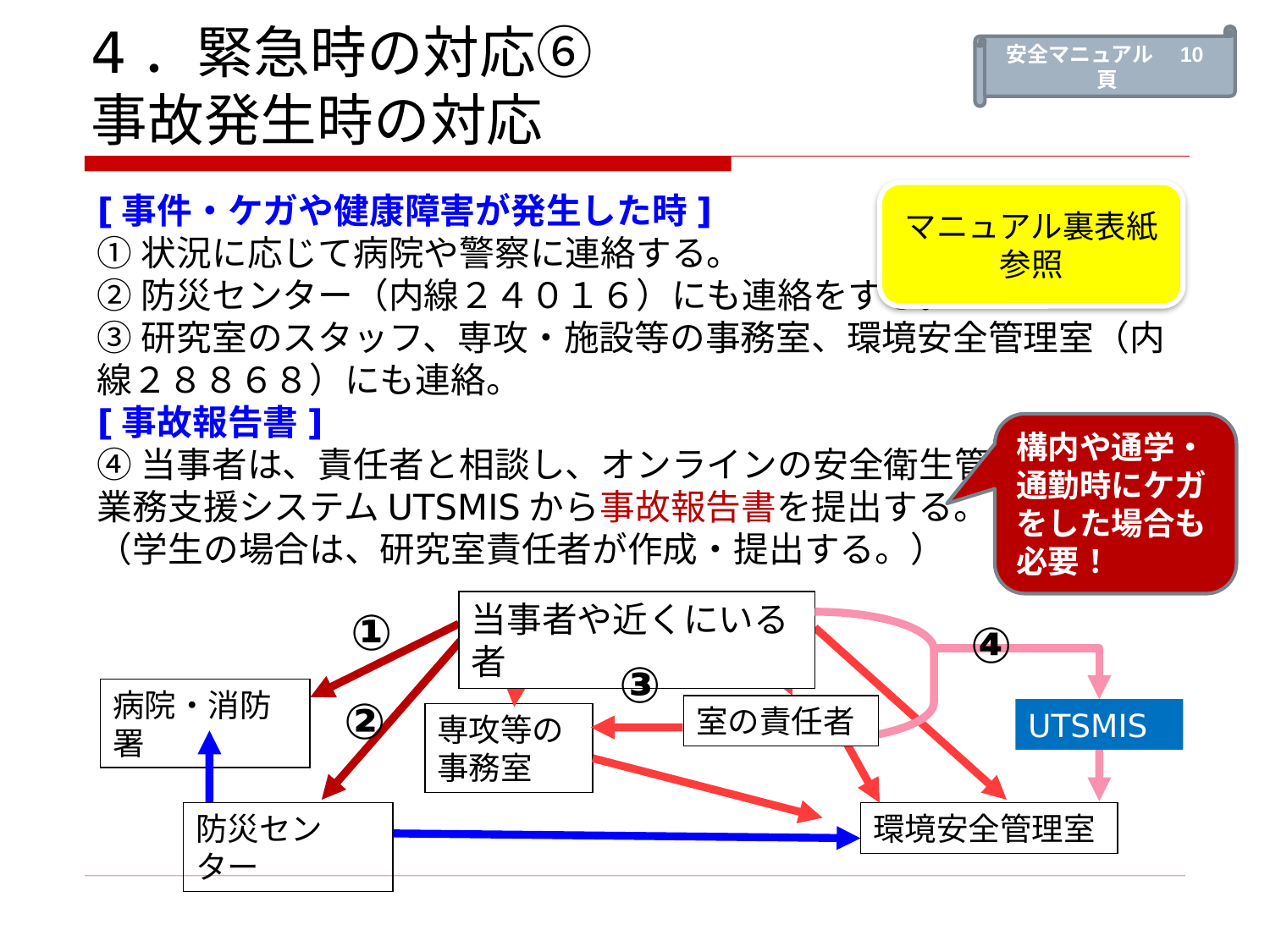

安全マニュアル　10頁
4．緊急時の対応⑥　
事故発生時の対応
[事件・ケガや健康障害が発生した時]
①状況に応じて病院や警察に連絡する。
②防災センター（内線２４０１６）にも連絡をする。
③研究室のスタッフ、専攻・施設等の事務室、環境安全管理室（内線２８８６８）にも連絡。
[事故報告書]
④当事者は、責任者と相談し、オンラインの安全衛生管理
業務支援システムUTSMISから事故報告書を提出する。
（学生の場合は、研究室責任者が作成・提出する。）
マニュアル裏表紙参照
構内や通学・通勤時にケガをした場合も必要！
当事者や近くにいる者
①
④

③

病院・消防署
②
室の責任者
UTSMIS
専攻等の
事務室

防災センター
環境安全管理室